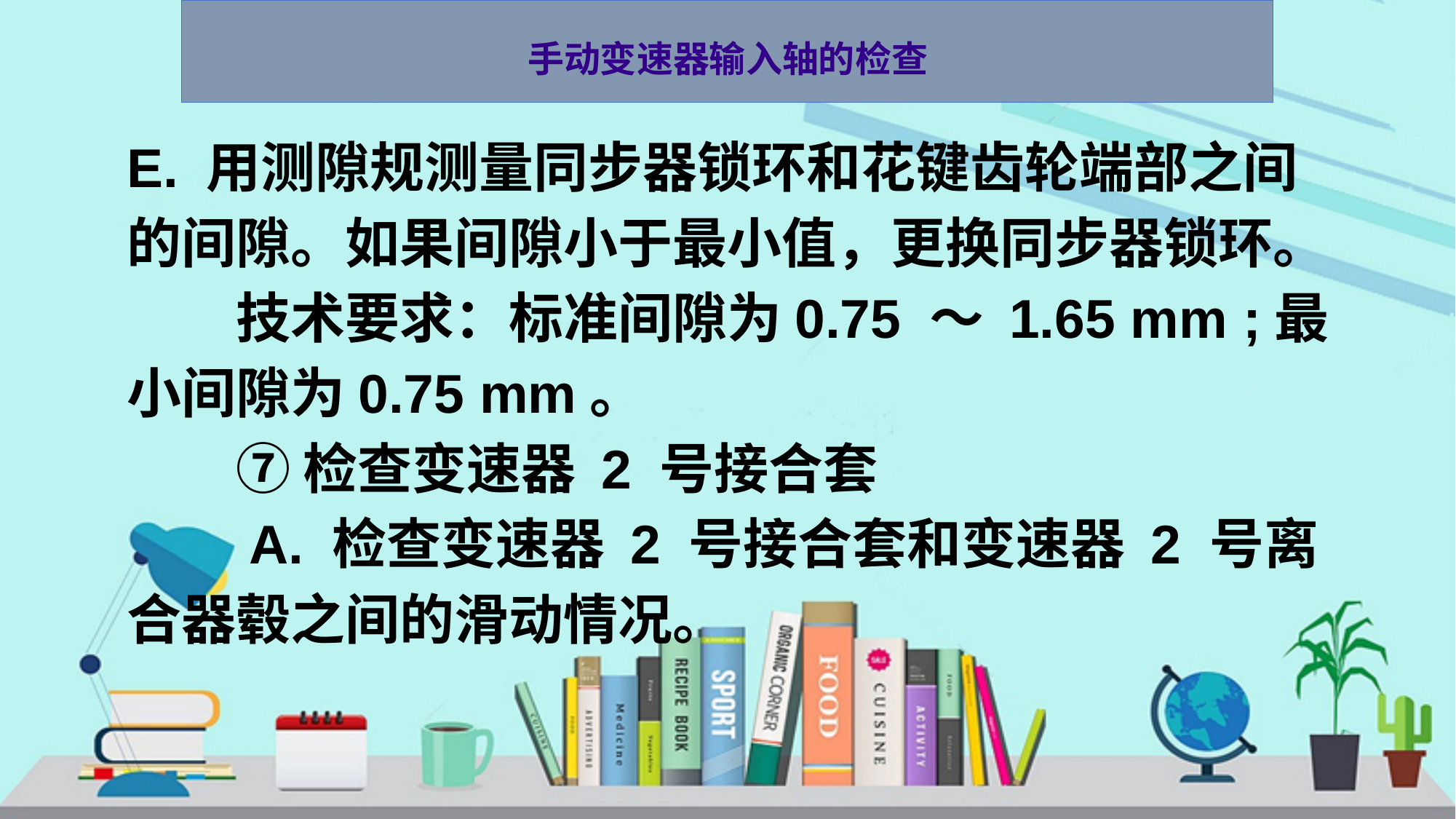

手动变速器输入轴的检查

E. 用测隙规测量同步器锁环和花键齿轮端部之间的间隙。如果间隙小于最小值，更换同步器锁环。
　　技术要求：标准间隙为0.75 ～ 1.65 mm ;最小间隙为0.75 mm。
　　⑦ 检查变速器 2 号接合套
　　A. 检查变速器 2 号接合套和变速器 2 号离合器毂之间的滑动情况。